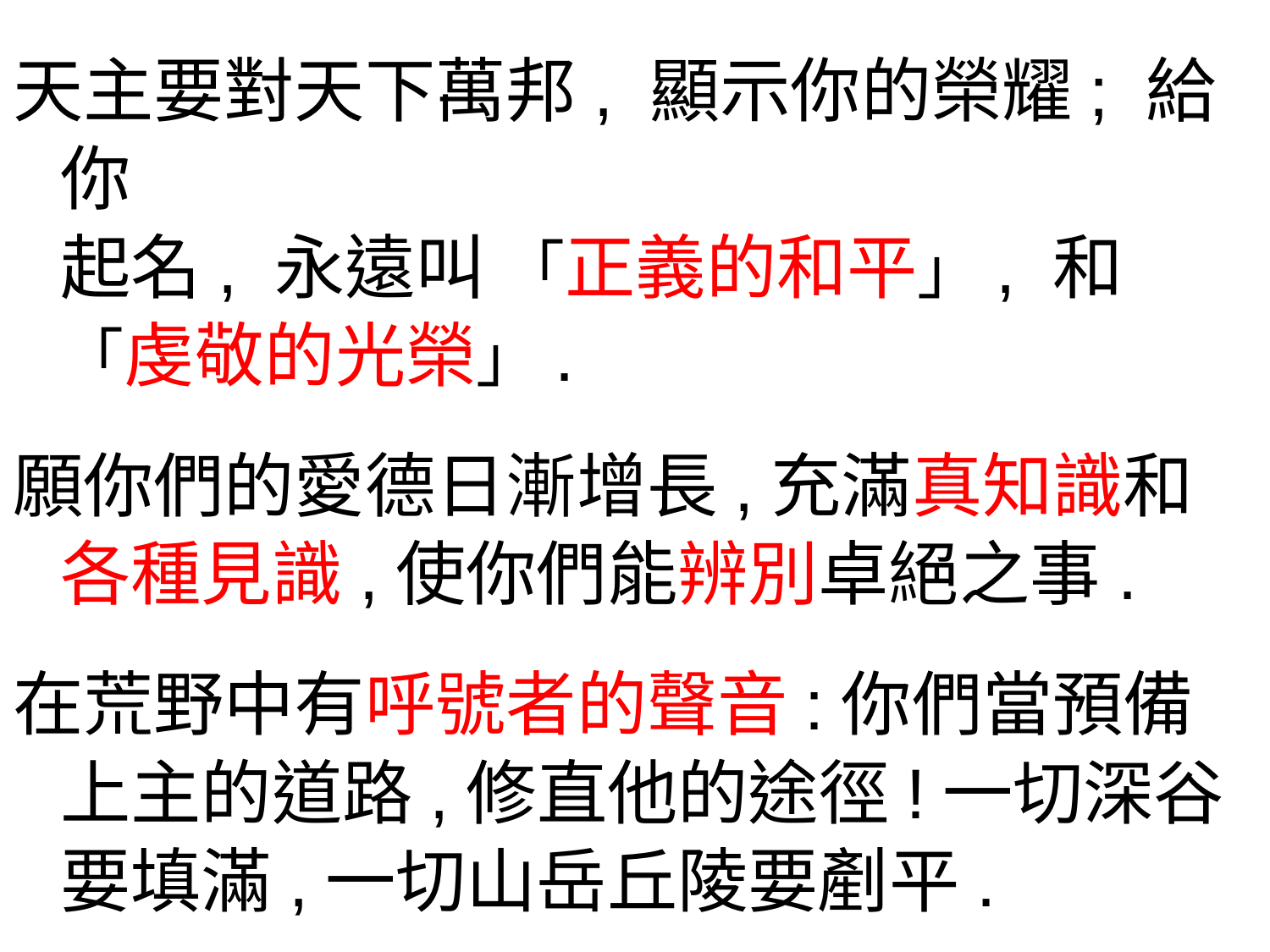

天主要對天下萬邦, 顯示你的榮耀; 給你
起名, 永遠叫 「正義的和平」, 和 「虔敬的光榮」.
願你們的愛德日漸增長,充滿真知識和各種見識,使你們能辨別卓絕之事.
在荒野中有呼號者的聲音:你們當預備上主的道路,修直他的途徑!一切深谷要填滿,一切山岳丘陵要剷平.